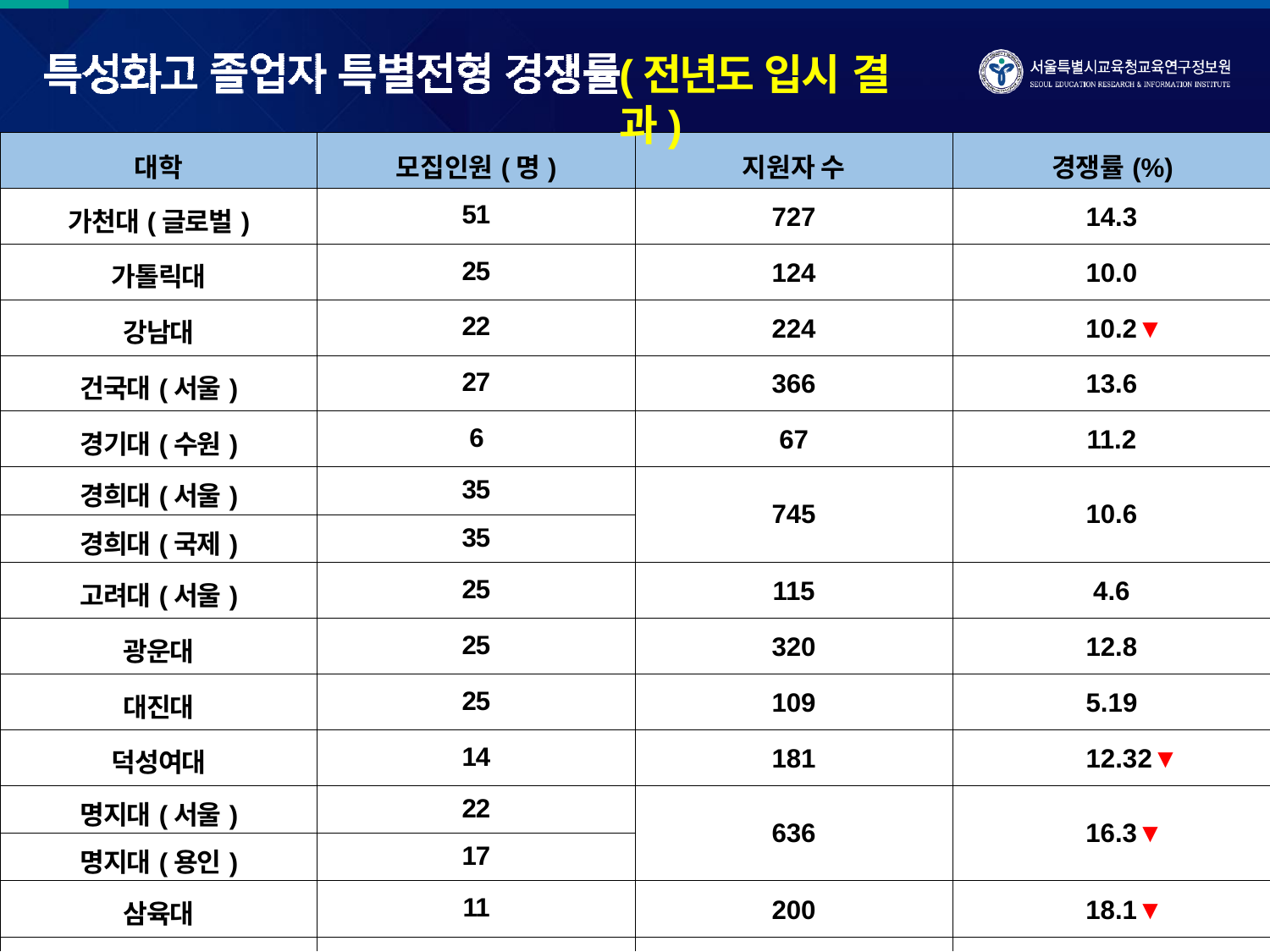

# (전년도 입시 결과)

| 대학 | 모집인원(명) | 지원자 수 | 경쟁률(%) |
| --- | --- | --- | --- |
| 가천대(글로벌) | 51 | 727 | 14.3 |
| 가톨릭대 | 25 | 124 | 10.0 |
| 강남대 | 22 | 224 | 10.2▼ |
| 건국대(서울) | 27 | 366 | 13.6 |
| 경기대(수원) | 6 | 67 | 11.2 |
| 경희대(서울) | 35 | 745 | 10.6 |
| 경희대(국제) | 35 |  |  |
| 고려대(서울) | 25 | 115 | 4.6 |
| 광운대 | 25 | 320 | 12.8 |
| 대진대 | 25 | 109 | 5.19 |
| 덕성여대 | 14 | 181 | 12.32▼ |
| 명지대(서울) | 22 | 636 | 16.3▼ |
| 명지대(용인) | 17 |  |  |
| 삼육대 | 11 | 200 | 18.1▼ |